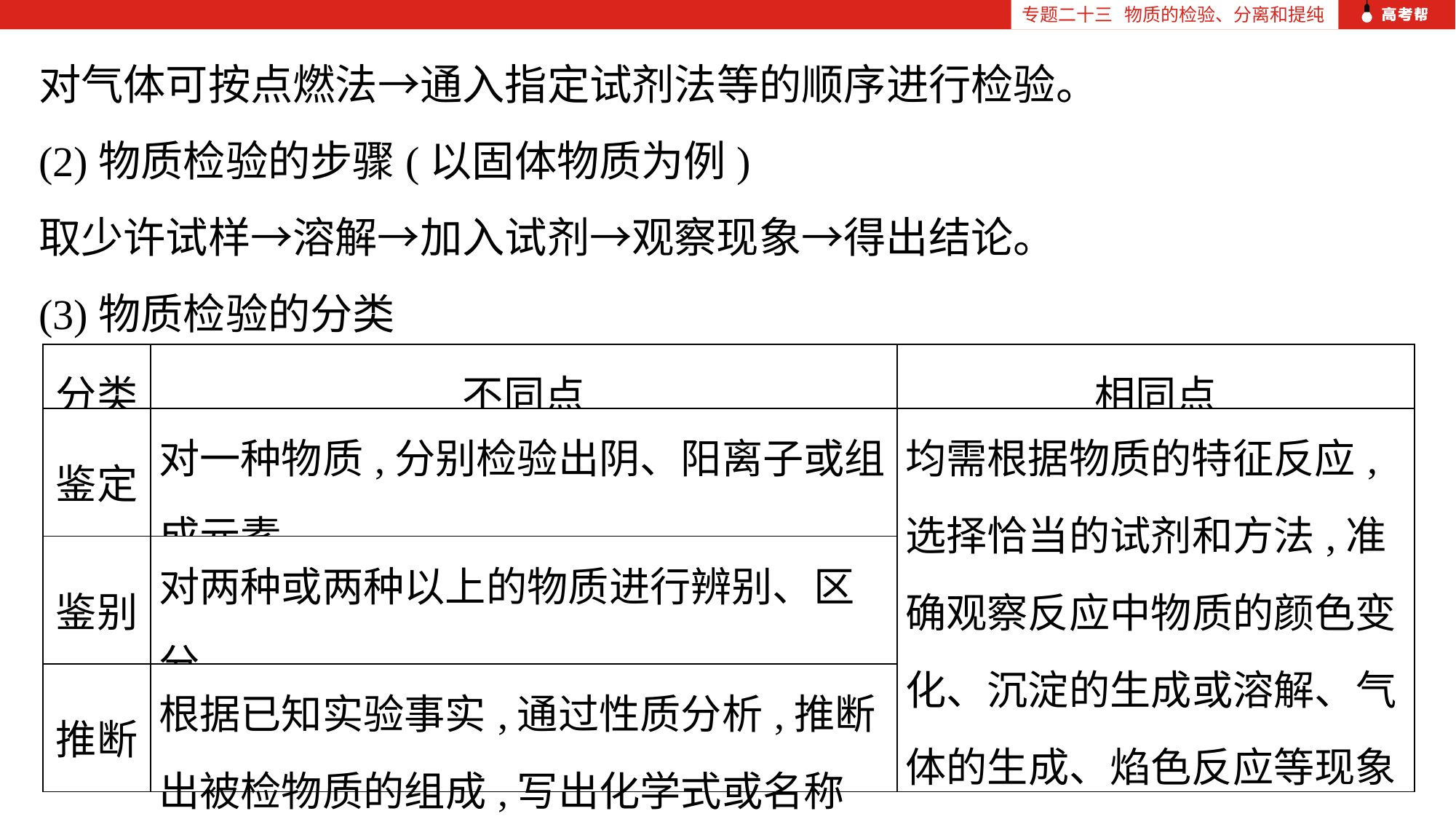

专题二十三   物质的检验、分离和提纯

对气体可按点燃法→通入指定试剂法等的顺序进行检验。
(2)物质检验的步骤(以固体物质为例)
取少许试样→溶解→加入试剂→观察现象→得出结论。
(3)物质检验的分类

| 分类 | 不同点 | 相同点 |
| --- | --- | --- |
| 鉴定 | 对一种物质,分别检验出阴、阳离子或组成元素 | 均需根据物质的特征反应,选择恰当的试剂和方法,准确观察反应中物质的颜色变化、沉淀的生成或溶解、气体的生成、焰色反应等现象进行判定 |
| 鉴别 | 对两种或两种以上的物质进行辨别、区分 |  |
| 推断 | 根据已知实验事实,通过性质分析,推断出被检物质的组成,写出化学式或名称 |  |